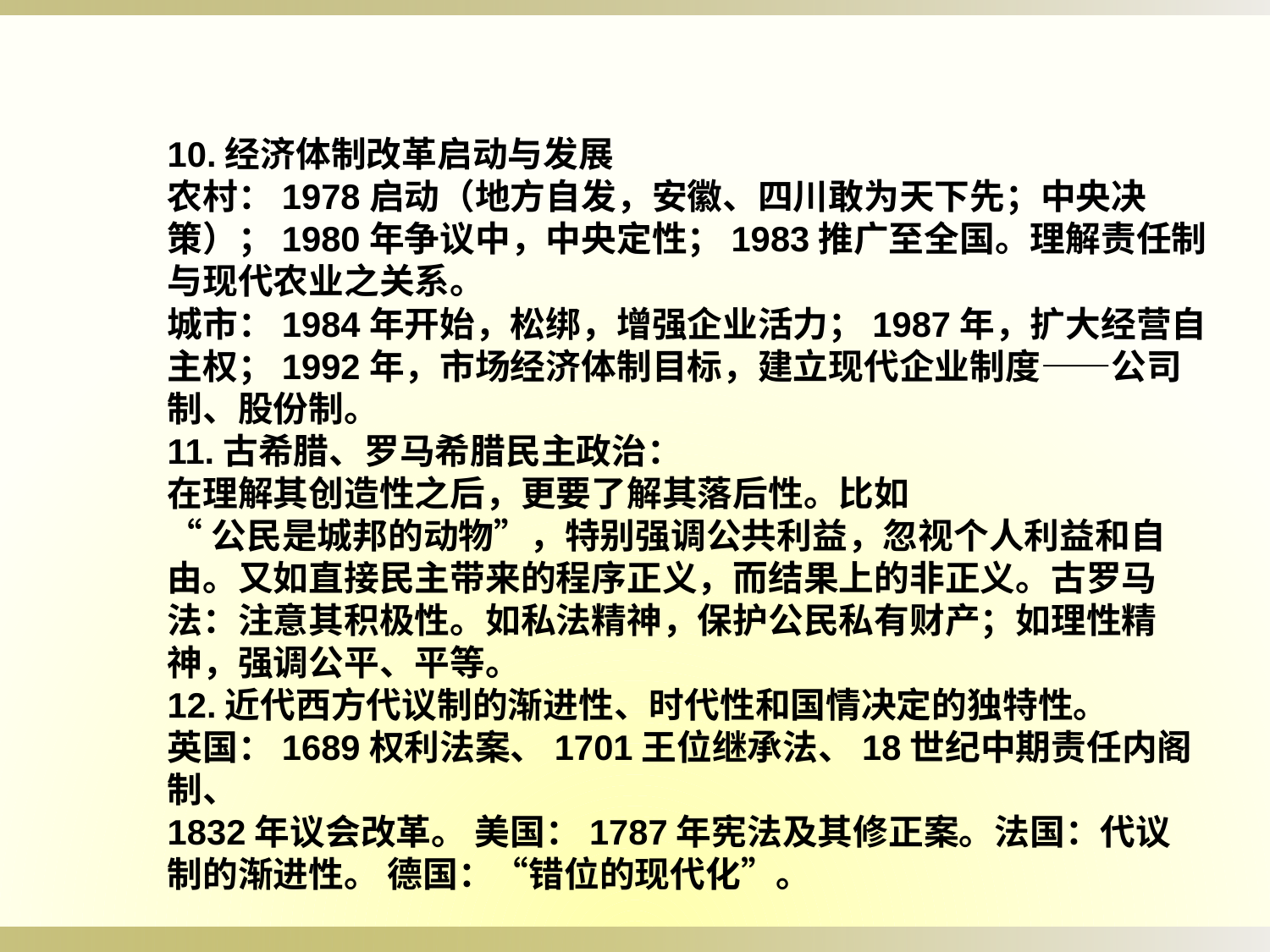

10.经济体制改革启动与发展
农村：1978启动（地方自发，安徽、四川敢为天下先；中央决
策）；1980年争议中，中央定性；1983推广至全国。理解责任制
与现代农业之关系。
城市：1984年开始，松绑，增强企业活力；1987年，扩大经营自
主权；1992年，市场经济体制目标，建立现代企业制度——公司
制、股份制。
11.古希腊、罗马希腊民主政治：
在理解其创造性之后，更要了解其落后性。比如
“公民是城邦的动物”，特别强调公共利益，忽视个人利益和自
由。又如直接民主带来的程序正义，而结果上的非正义。古罗马
法：注意其积极性。如私法精神，保护公民私有财产；如理性精
神，强调公平、平等。
12.近代西方代议制的渐进性、时代性和国情决定的独特性。
英国：1689权利法案、1701王位继承法、18世纪中期责任内阁制、
1832年议会改革。 美国：1787年宪法及其修正案。法国：代议
制的渐进性。 德国：“错位的现代化”。